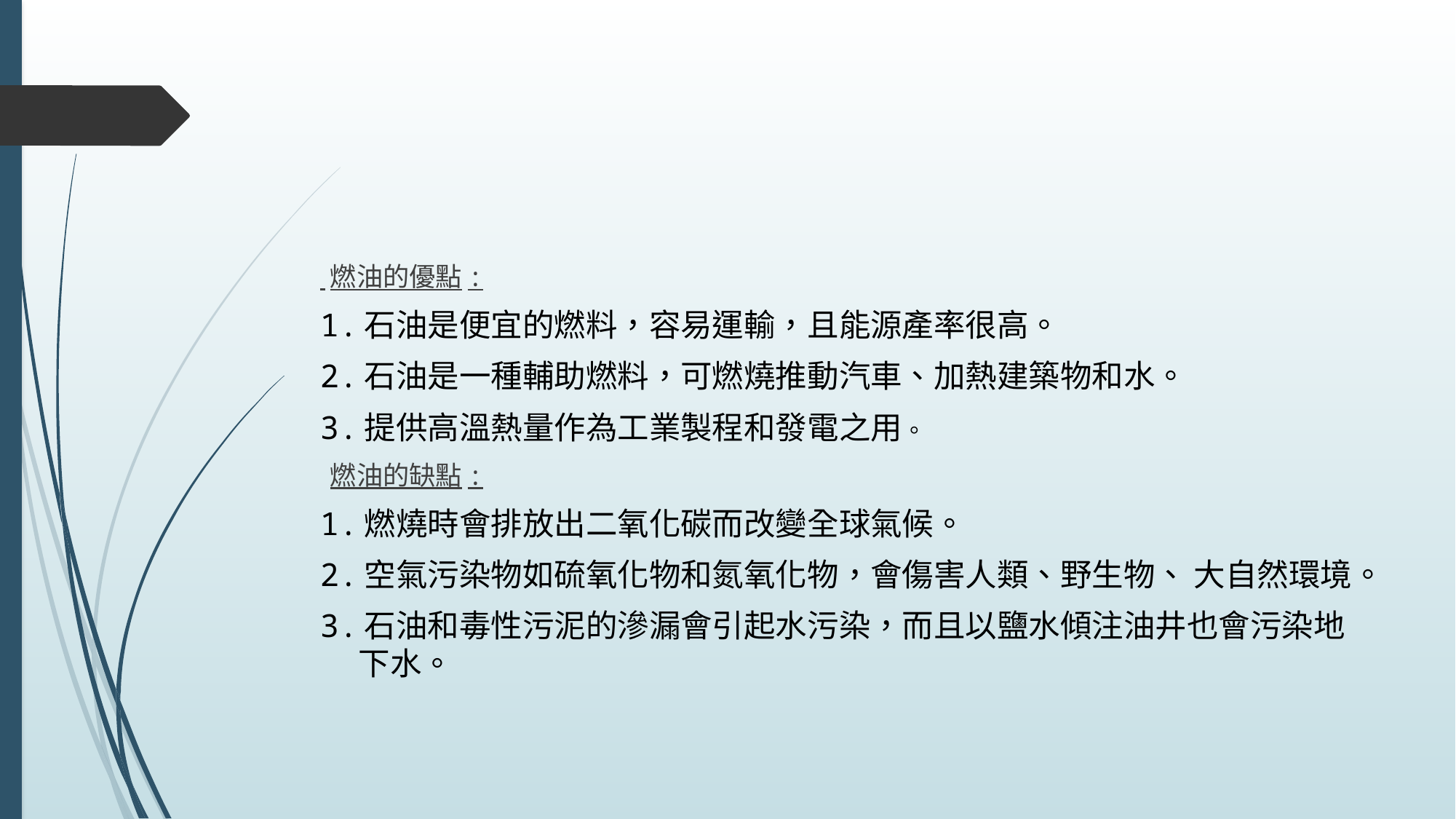

#
 燃油的優點:
1.石油是便宜的燃料，容易運輸，且能源產率很高。
2.石油是一種輔助燃料，可燃燒推動汽車、加熱建築物和水。
3.提供高溫熱量作為工業製程和發電之用。
 燃油的缺點:
1.燃燒時會排放出二氧化碳而改變全球氣候。
2.空氣污染物如硫氧化物和氮氧化物，會傷害人類、野生物、 大自然環境。
3.石油和毒性污泥的滲漏會引起水污染，而且以鹽水傾注油井也會污染地下水。